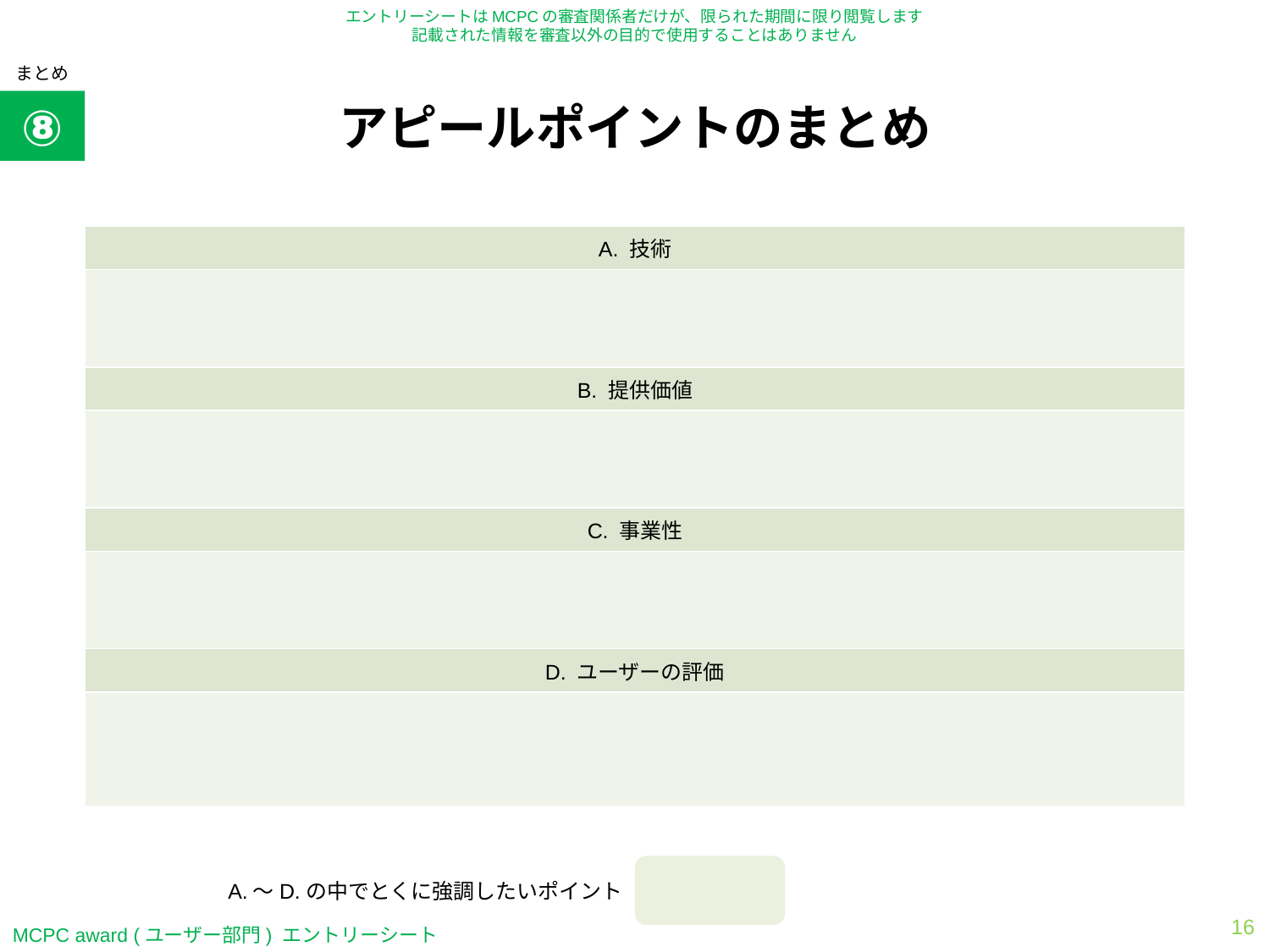

まとめ
# アピールポイントのまとめ
⑧
| A. 技術 |
| --- |
|  |
| B. 提供価値 |
|  |
| C. 事業性 |
|  |
| D. ユーザーの評価 |
|  |

A.～D.の中でとくに強調したいポイント
16